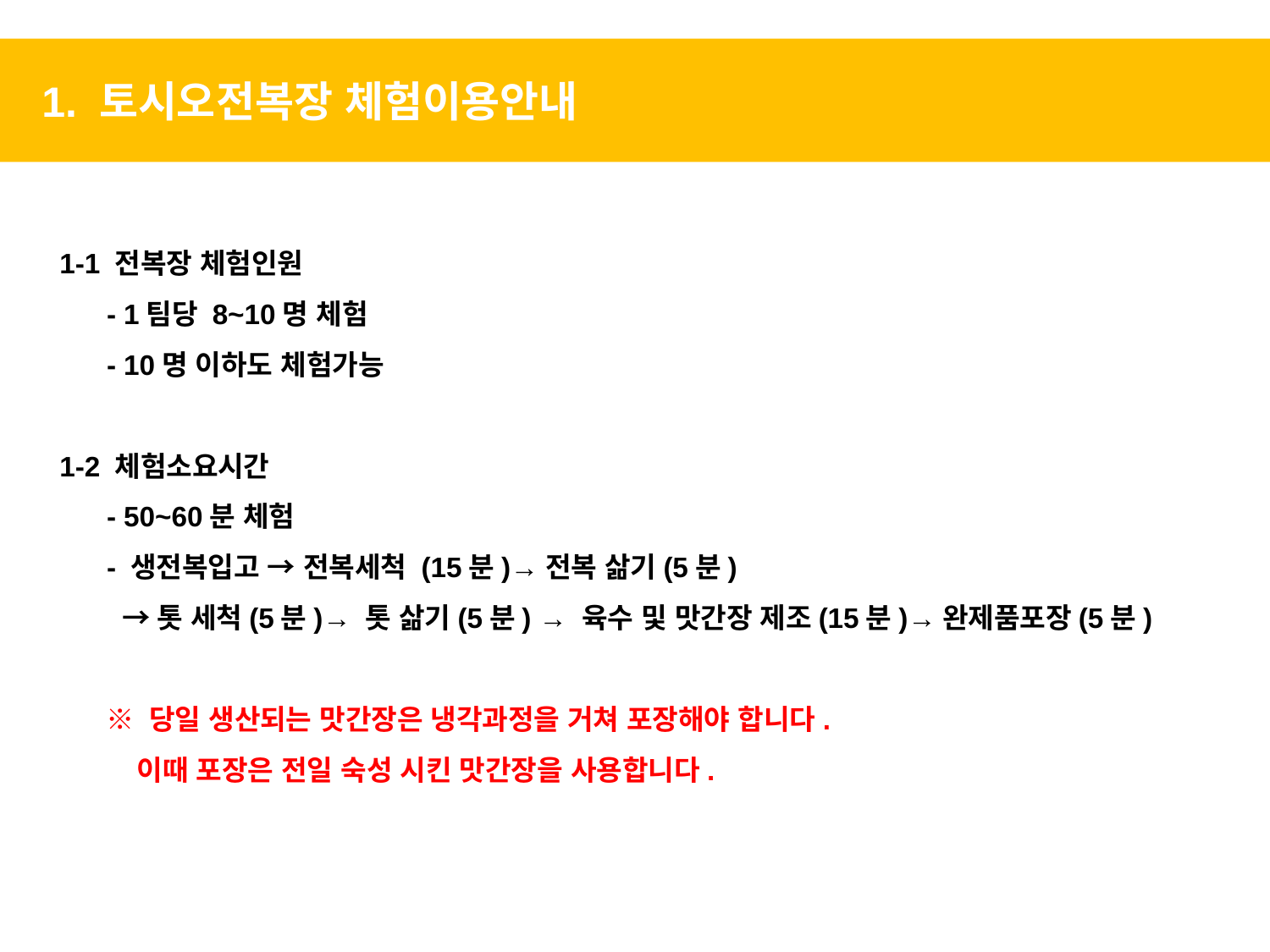

1. 토시오전복장 체험이용안내
1-1 전복장 체험인원
      - 1팀당 8~10명 체험
      - 10명 이하도 체험가능

1-2 체험소요시간
      - 50~60분 체험
      - 생전복입고 → 전복세척 (15분)→전복 삶기(5분)
        →톳 세척(5분)→ 톳 삶기(5분) → 육수 및 맛간장 제조(15분)→완제품포장(5분)

      ※ 당일 생산되는 맛간장은 냉각과정을 거쳐 포장해야 합니다.
         이때 포장은 전일 숙성 시킨 맛간장을 사용합니다.